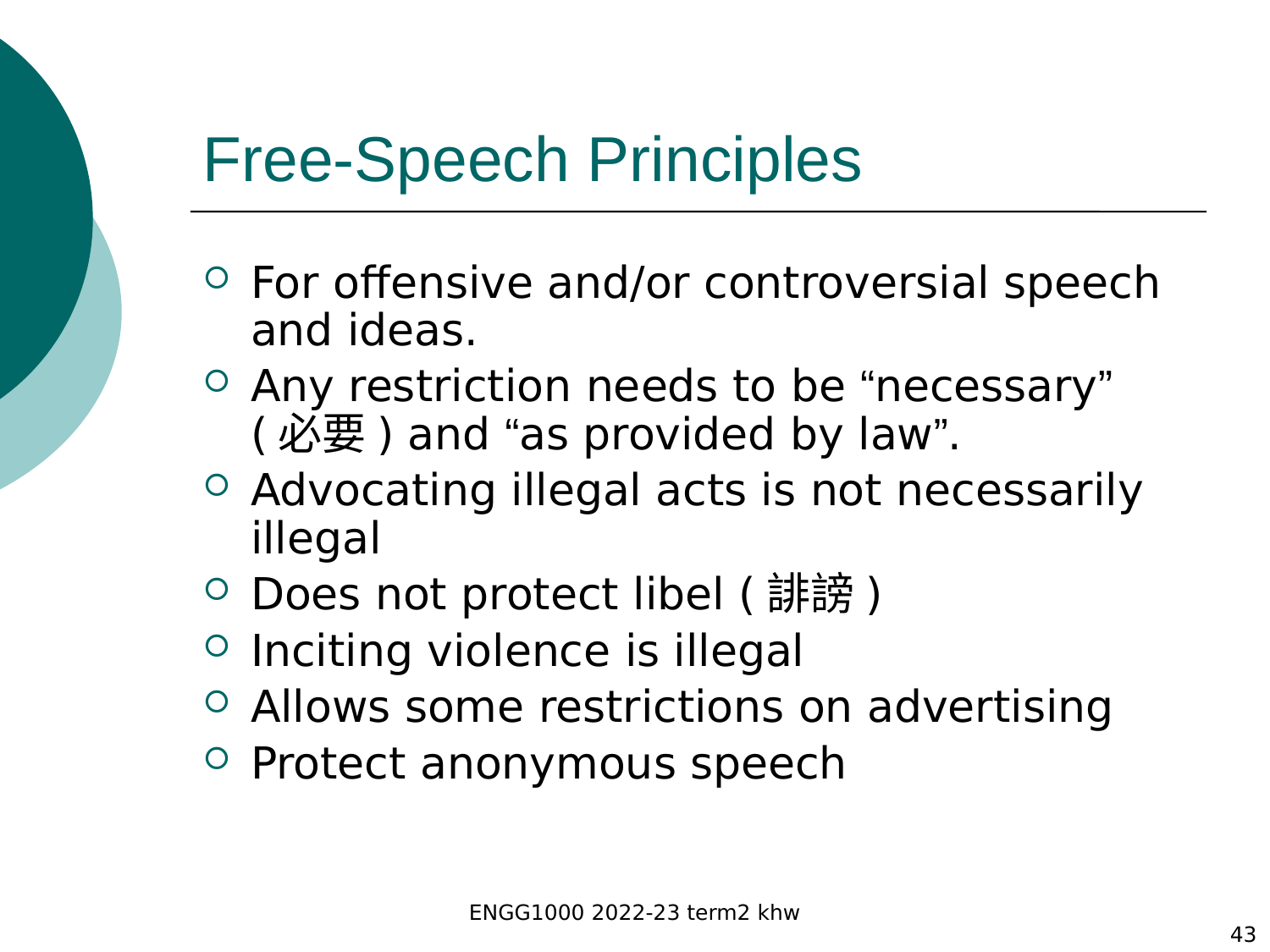

# Free-Speech Principles
For offensive and/or controversial speech and ideas.
Any restriction needs to be “necessary” (必要) and “as provided by law”.
Advocating illegal acts is not necessarily illegal
Does not protect libel (誹謗)
Inciting violence is illegal
Allows some restrictions on advertising
Protect anonymous speech
ENGG1000 2022-23 term2 khw
43